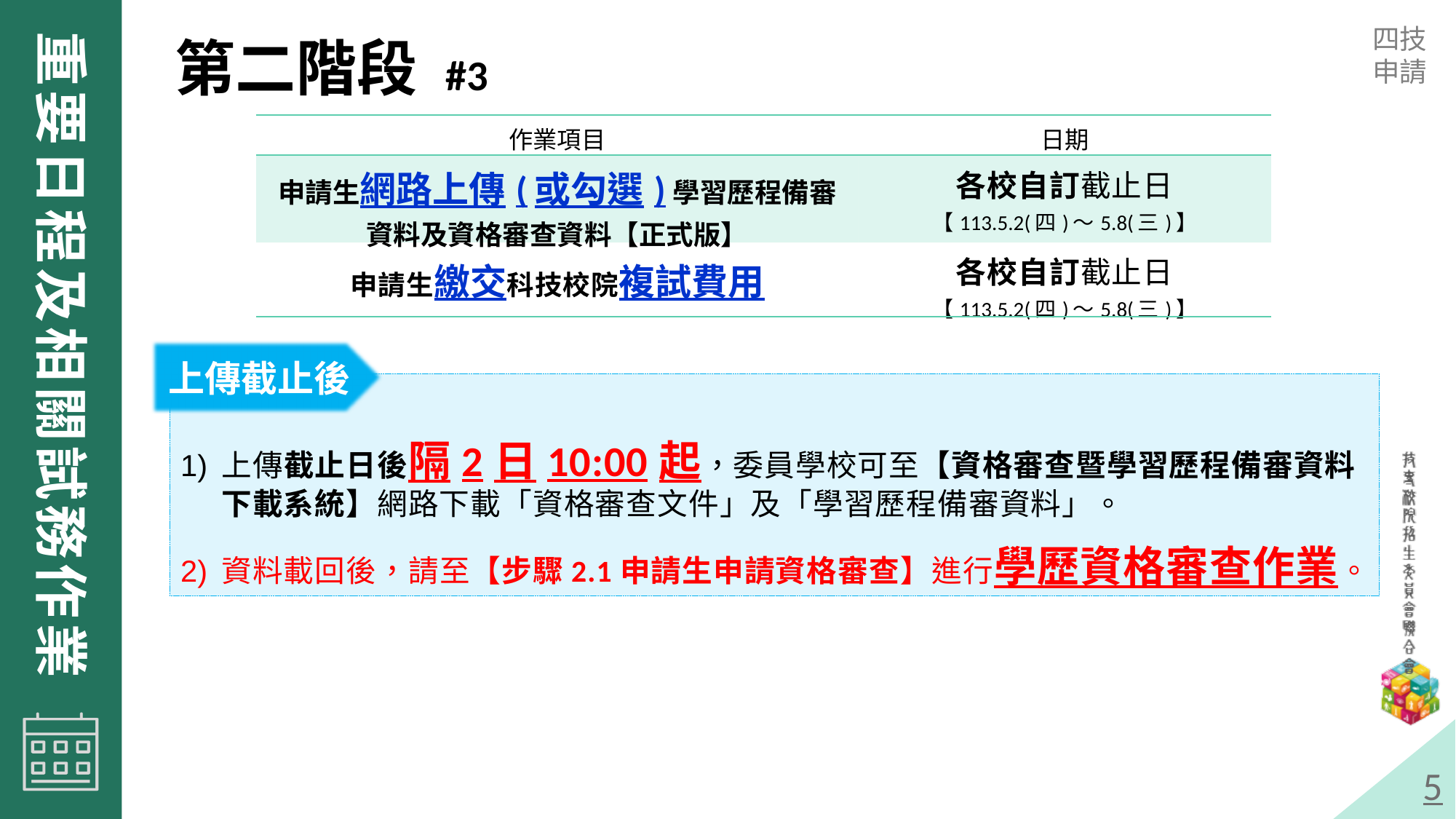

第二階段 #3
| 作業項目 | 日期 |
| --- | --- |
| 申請生網路上傳(或勾選)學習歷程備審資料及資格審查資料【正式版】 | 各校自訂截止日 【113.5.2(四)～5.8(三)】 |
| 申請生繳交科技校院複試費用 | 各校自訂截止日 【113.5.2(四)～5.8(三)】 |
上傳截止後

上傳截止日後隔2日10:00起，委員學校可至【資格審查暨學習歷程備審資料下載系統】網路下載「資格審查文件」及「學習歷程備審資料」。
資料載回後，請至【步驟2.1申請生申請資格審查】進行學歷資格審查作業。
5